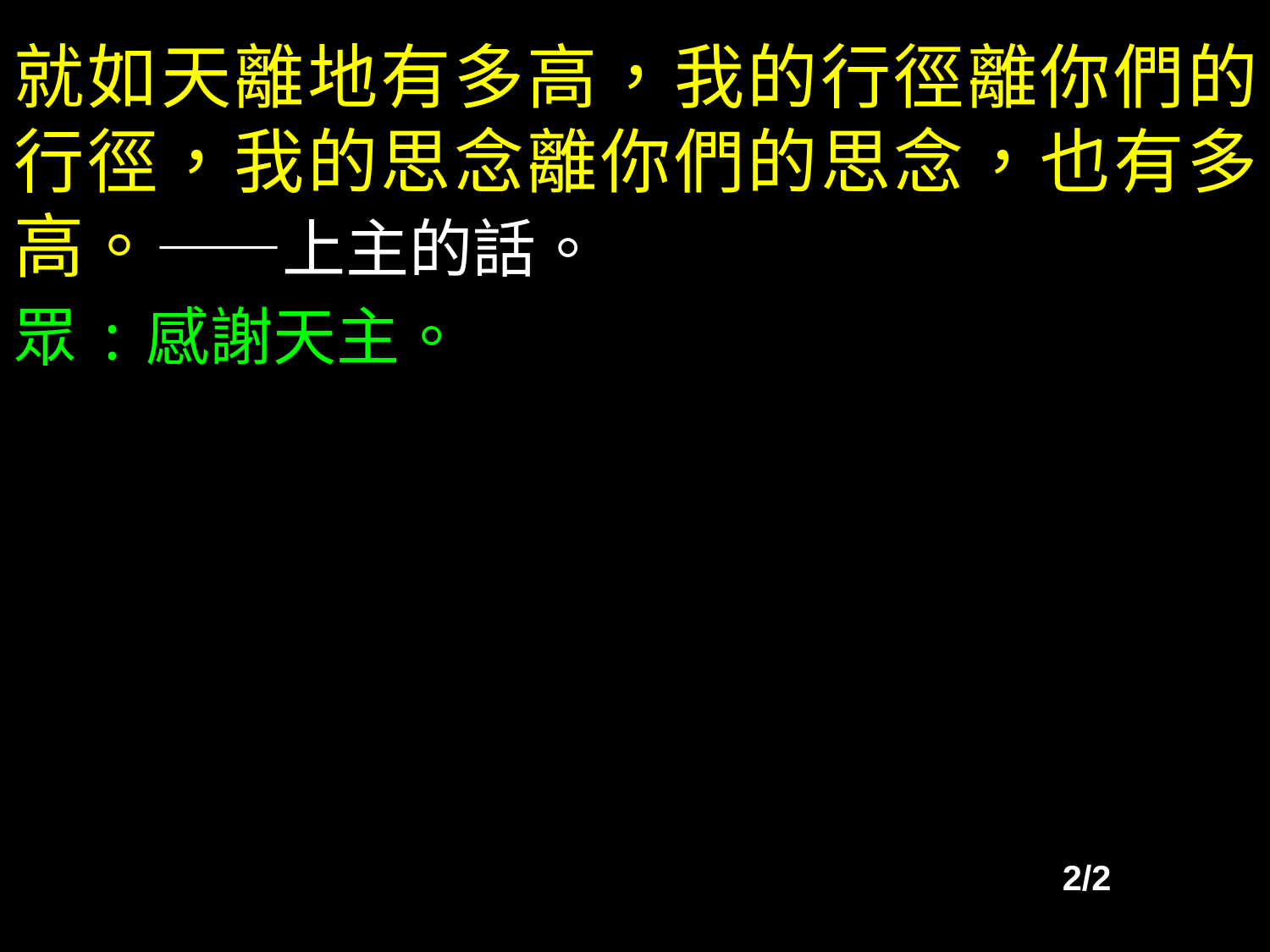

就如天離地有多高，我的行徑離你們的行徑，我的思念離你們的思念，也有多高。——上主的話。
眾:感謝天主。

2/2